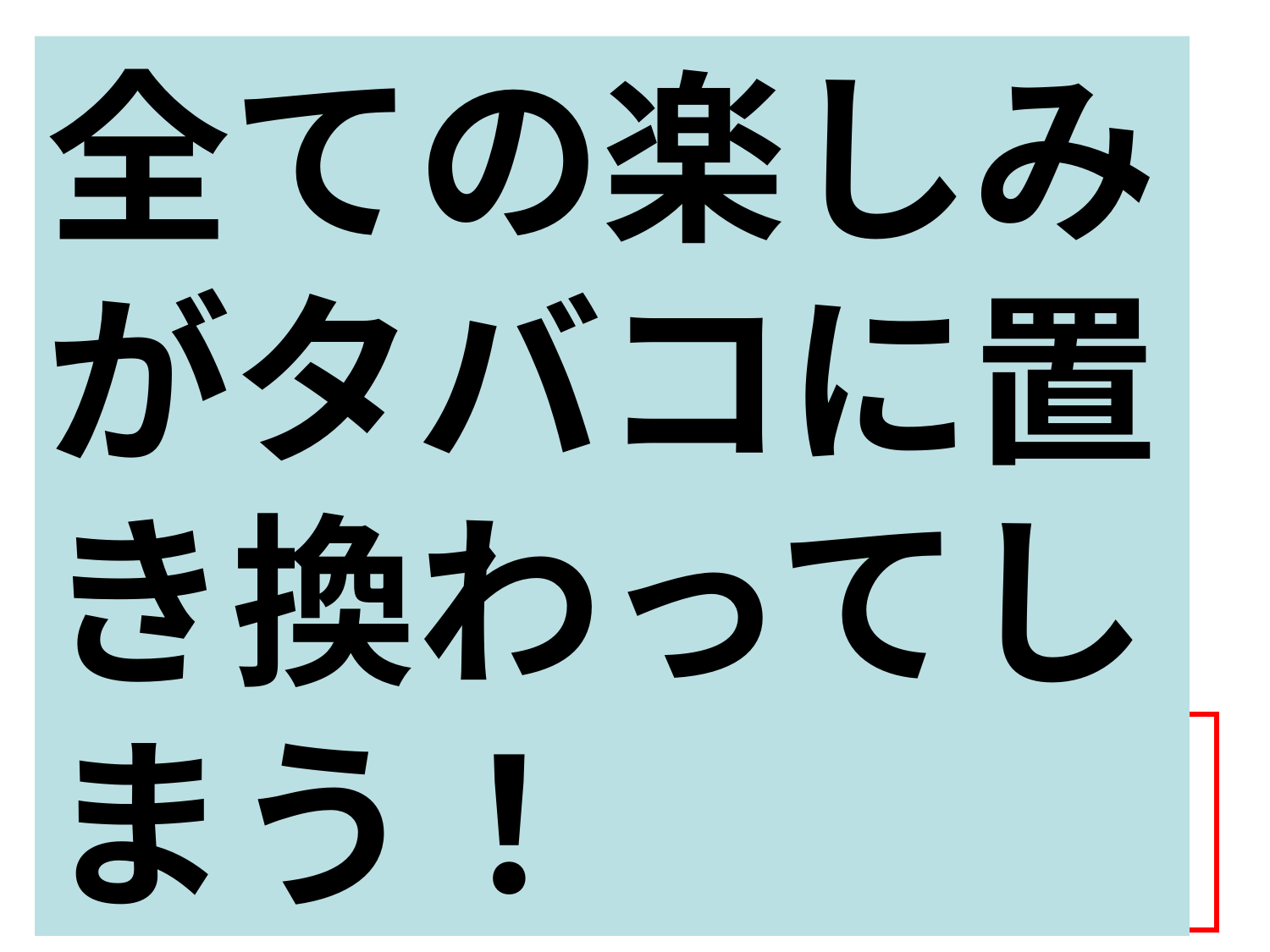

# 共通するのは何でしょう？
全ての楽しみがタバコに置き換わってしまう！
食後の一服
酒の席のタバコ
休憩時間の一服
一仕事すませたあとの一服
きれいな景色を見ながら一服
テンパイタバコ
それは→

もともとタバコなしでも楽しい!!!